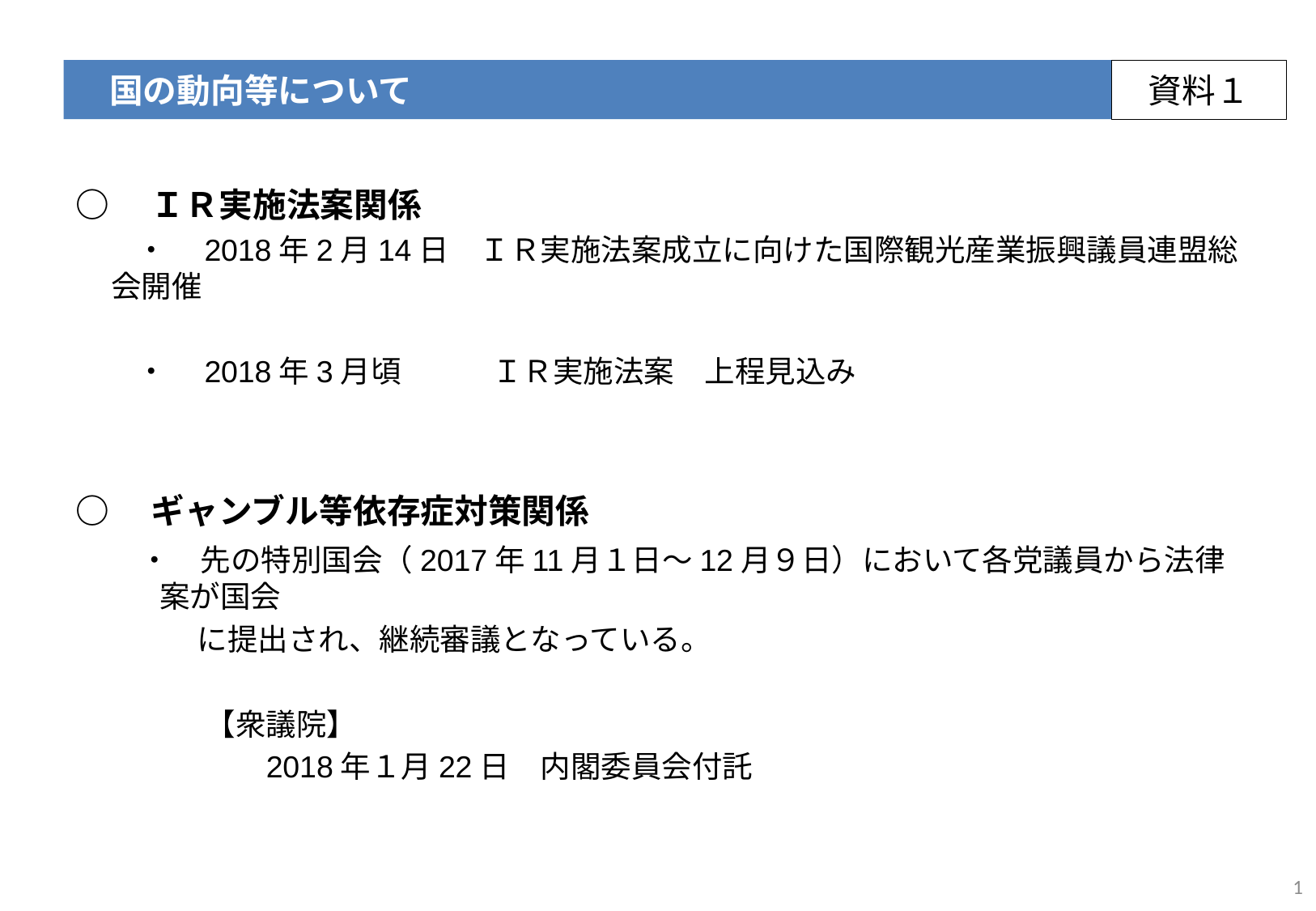

国の動向等について
資料１
○　ＩＲ実施法案関係
　　・　2018年2月14日　ＩＲ実施法案成立に向けた国際観光産業振興議員連盟総会開催

　　・　2018年3月頃　　　ＩＲ実施法案　上程見込み

○　ギャンブル等依存症対策関係
　　・　先の特別国会（2017年11月１日～12月９日）において各党議員から法律案が国会
　　　　に提出され、継続審議となっている。

   　【衆議院】
　　　   2018年１月22日　内閣委員会付託

1